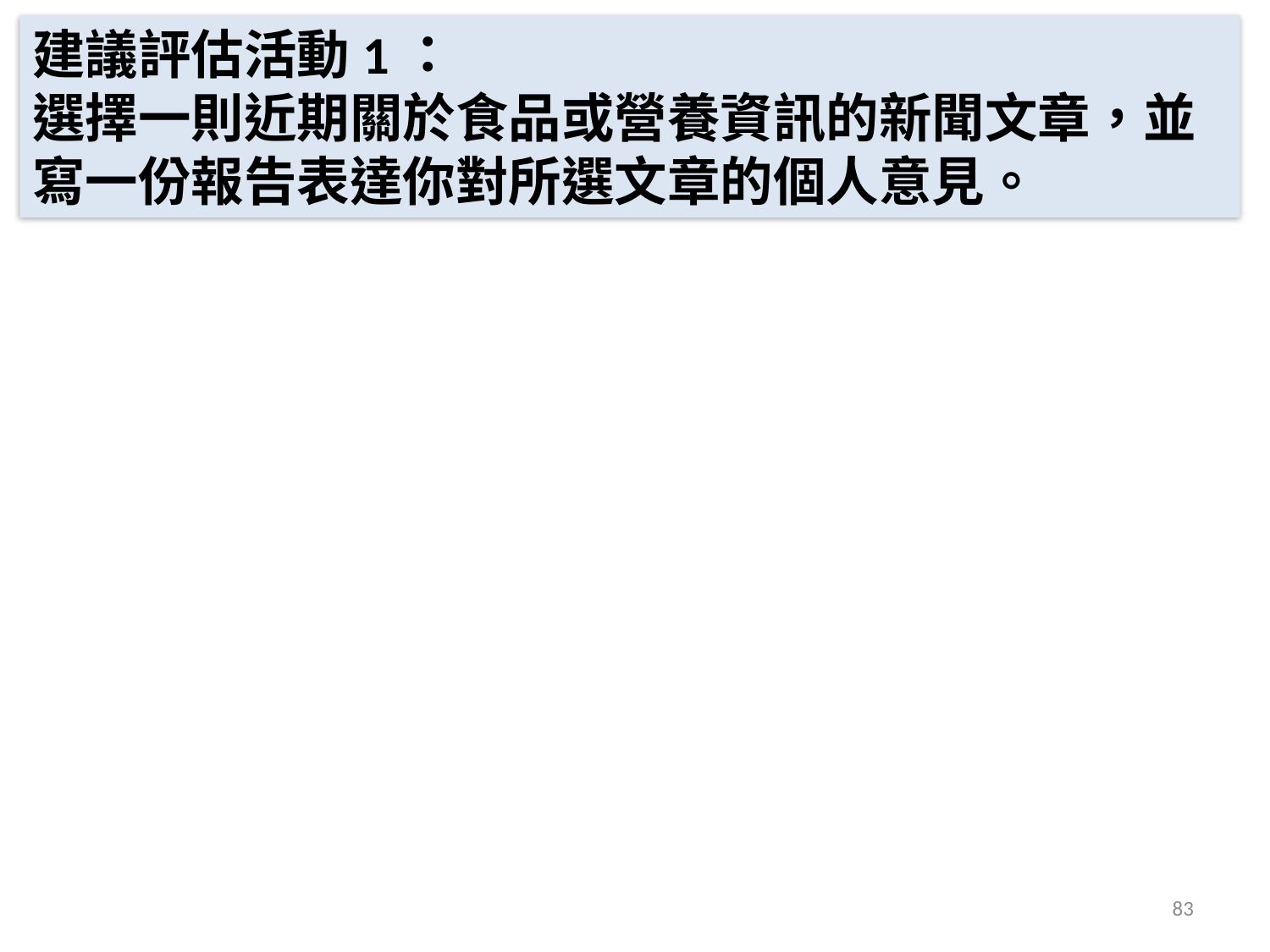

建議評估活動1：
選擇一則近期關於食品或營養資訊的新聞文章，並寫一份報告表達你對所選文章的個人意見。
83